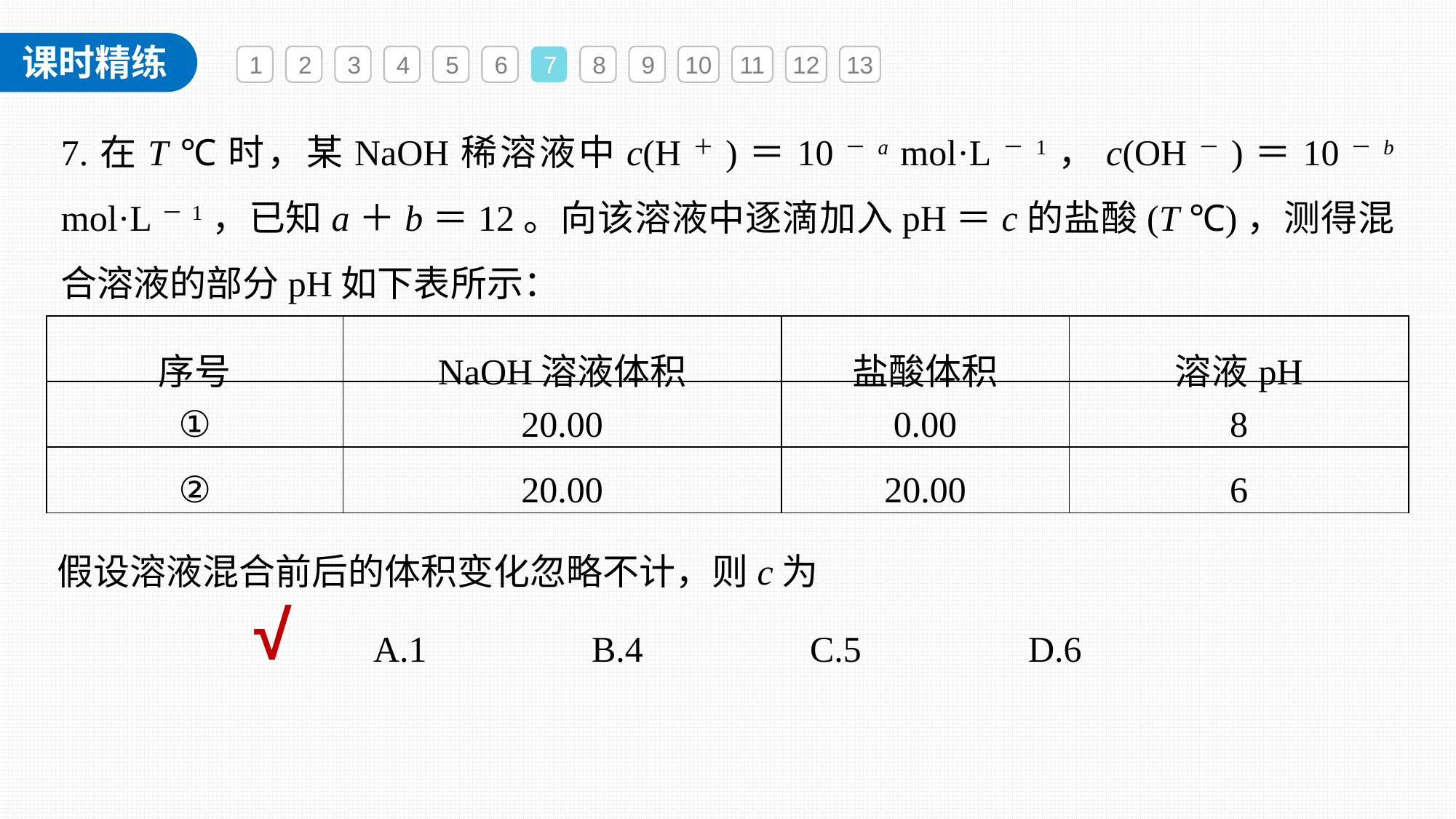

1
2
3
4
5
6
7
8
9
10
11
12
13
7.在T ℃时，某NaOH稀溶液中c(H＋)＝10－a mol·L－1，c(OH－)＝10－b mol·L－1，已知a＋b＝12。向该溶液中逐滴加入pH＝c的盐酸(T ℃)，测得混合溶液的部分pH如下表所示：
| 序号 | NaOH溶液体积 | 盐酸体积 | 溶液pH |
| --- | --- | --- | --- |
| ① | 20.00 | 0.00 | 8 |
| ② | 20.00 | 20.00 | 6 |
假设溶液混合前后的体积变化忽略不计，则c为
√
A.1  		B.4  		C.5  		D.6